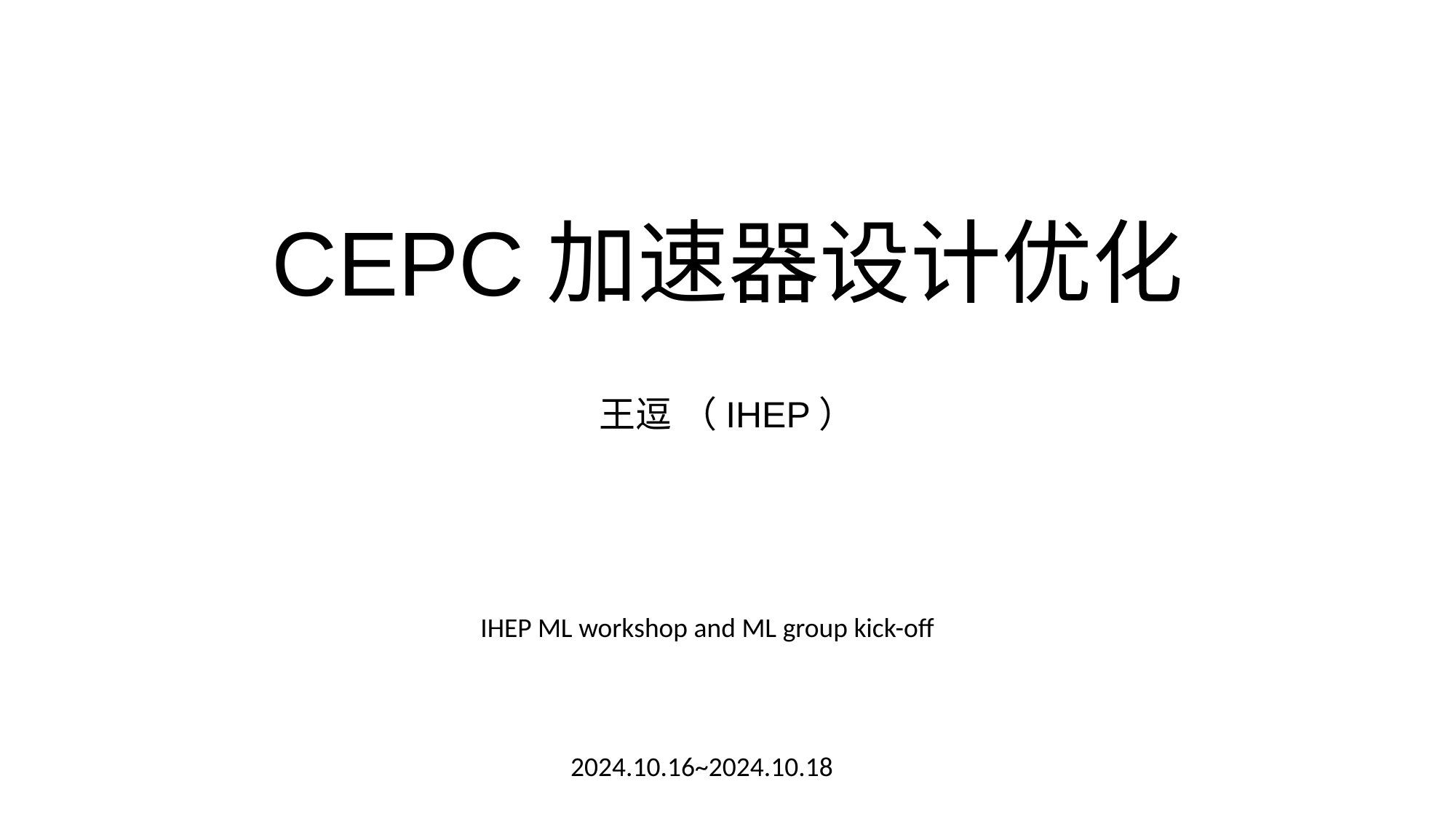

# CEPC加速器设计优化
王逗 （IHEP）
IHEP ML workshop and ML group kick-off
2024.10.16~2024.10.18